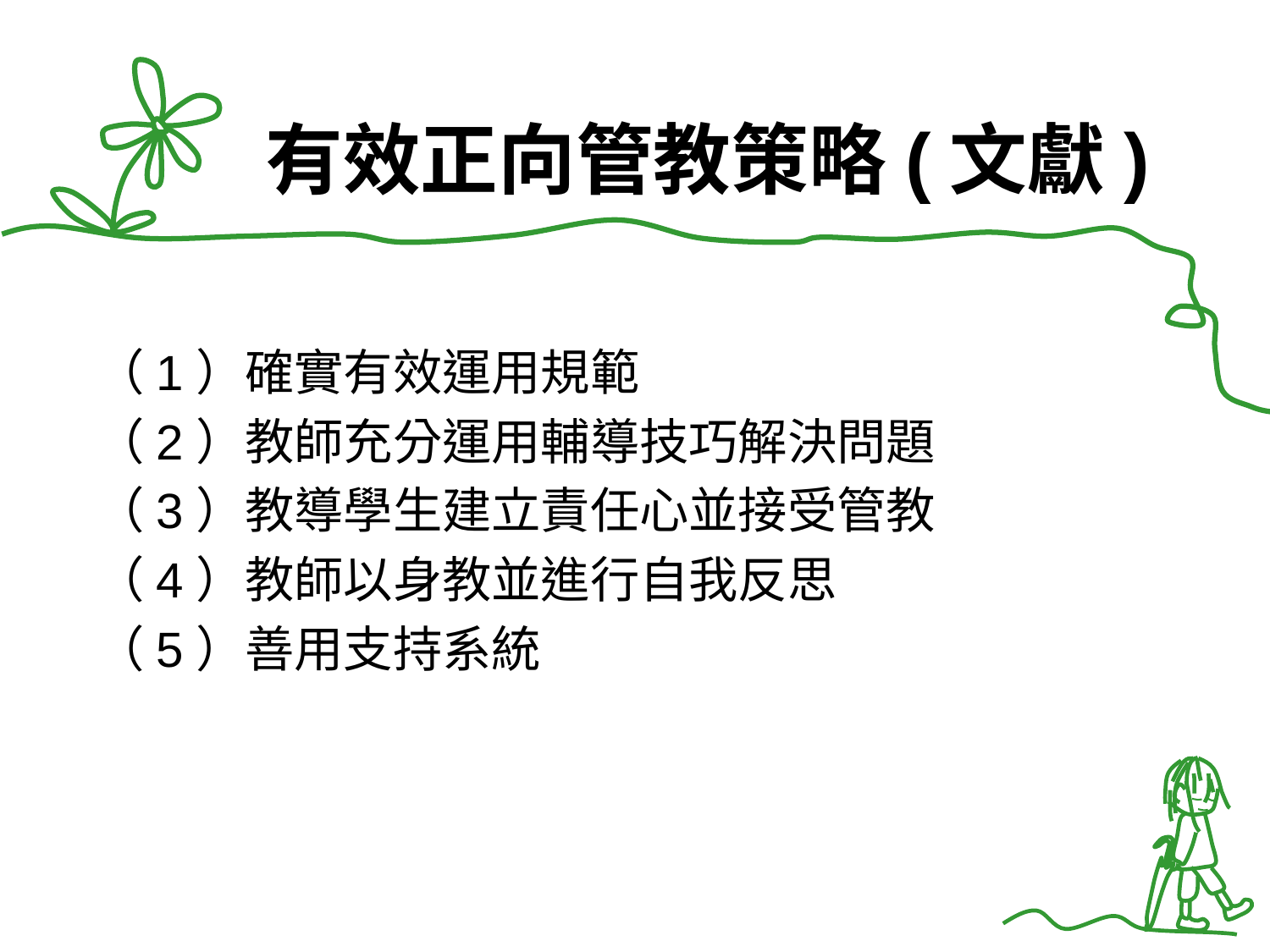

# 有效正向管教策略(文獻)
（1）確實有效運用規範
（2）教師充分運用輔導技巧解決問題
（3）教導學生建立責任心並接受管教
（4）教師以身教並進行自我反思
（5）善用支持系統